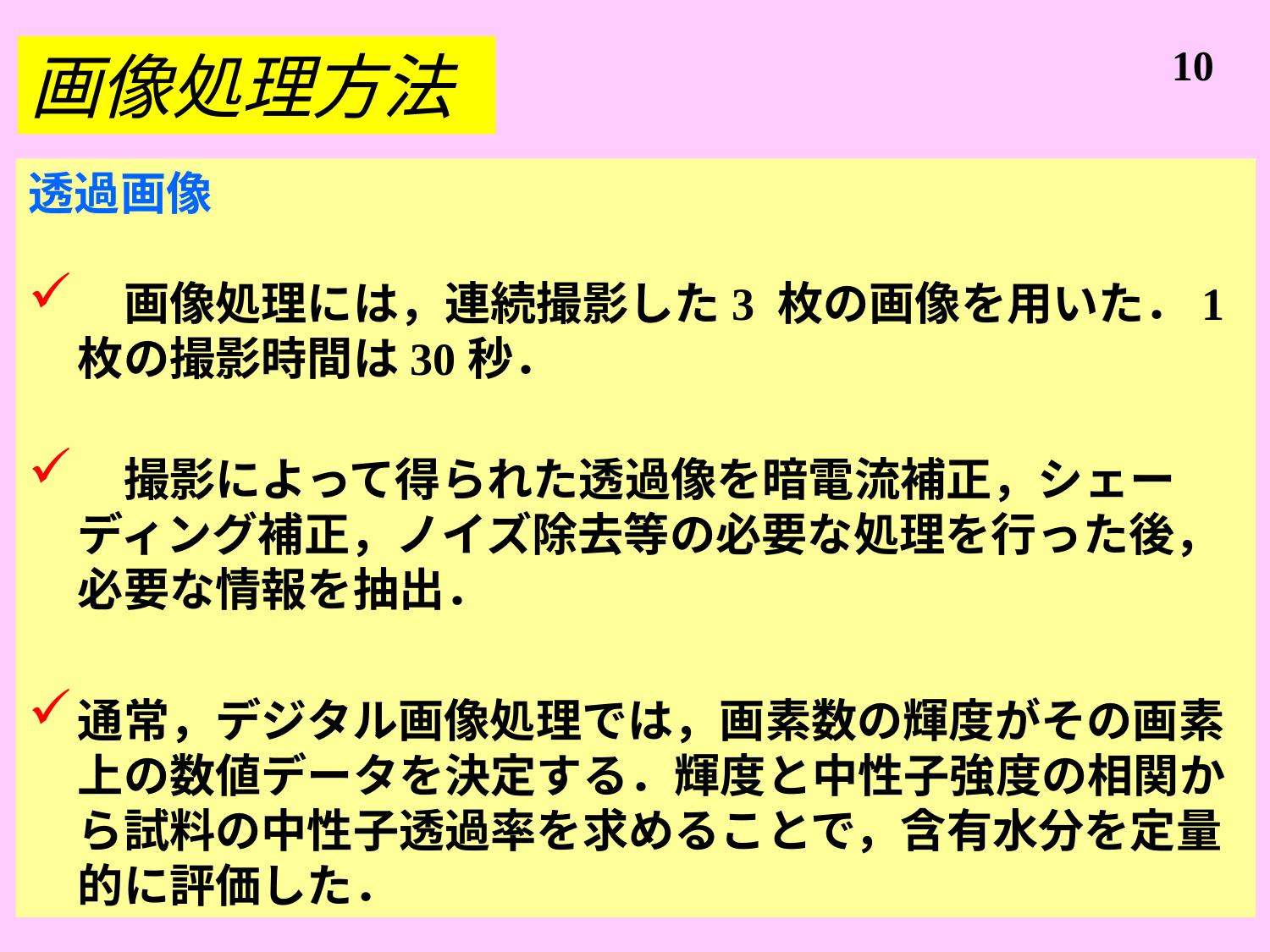

10
画像処理方法
透過画像

　画像処理には，連続撮影した3 枚の画像を用いた．1枚の撮影時間は30秒．

　撮影によって得られた透過像を暗電流補正，シェーディング補正，ノイズ除去等の必要な処理を行った後，必要な情報を抽出．

通常，デジタル画像処理では，画素数の輝度がその画素上の数値データを決定する．輝度と中性子強度の相関から試料の中性子透過率を求めることで，含有水分を定量的に評価した．